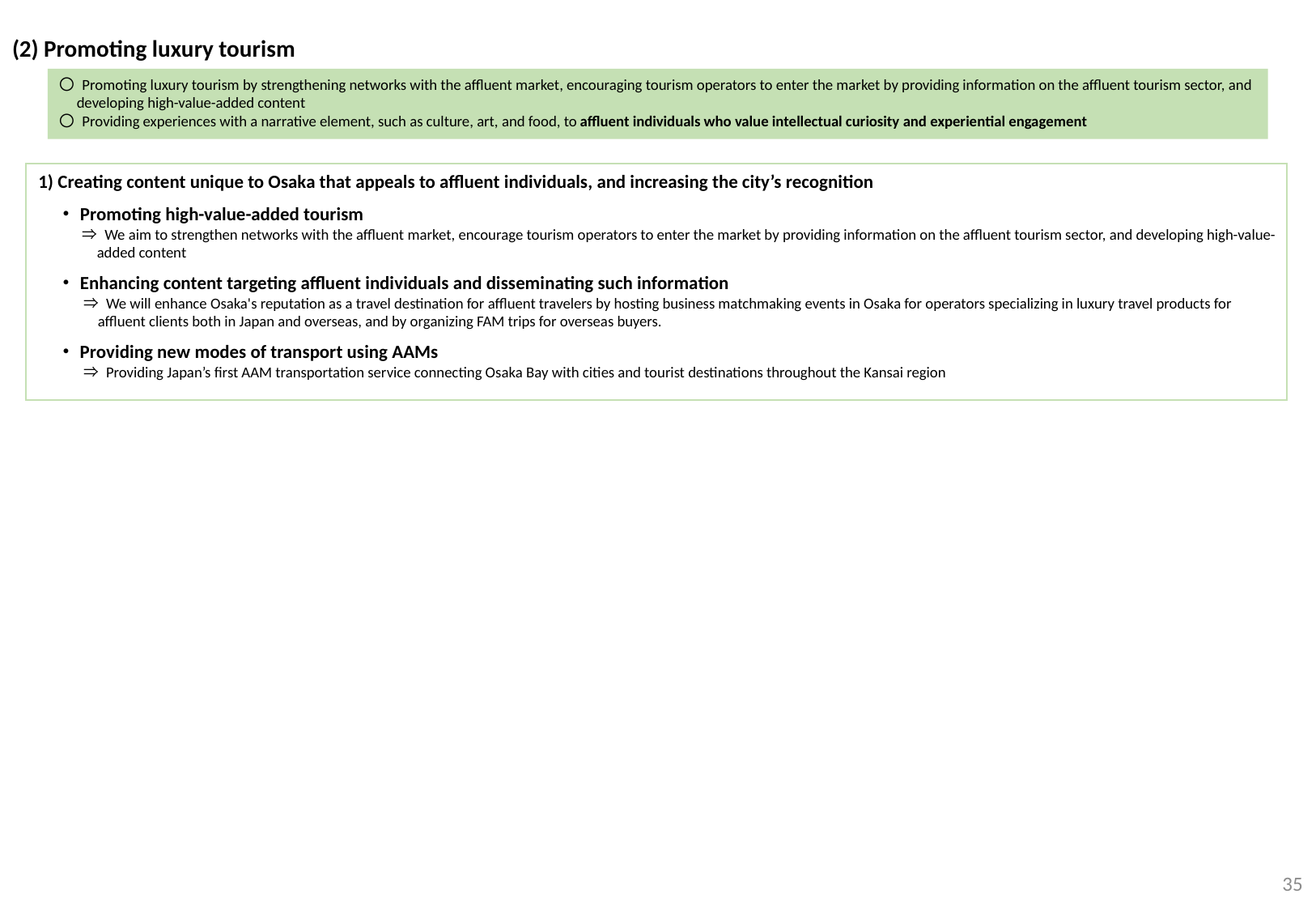

(2) Promoting luxury tourism
〇 Promoting luxury tourism by strengthening networks with the affluent market, encouraging tourism operators to enter the market by providing information on the affluent tourism sector, and developing high-value-added content
〇 Providing experiences with a narrative element, such as culture, art, and food, to affluent individuals who value intellectual curiosity and experiential engagement

1) Creating content unique to Osaka that appeals to affluent individuals, and increasing the city’s recognition
　・Promoting high-value-added tourism
　   　 ⇒ We aim to strengthen networks with the affluent market, encourage tourism operators to enter the market by providing information on the affluent tourism sector, and developing high-value-added content
　・Enhancing content targeting affluent individuals and disseminating such information
　　　⇒ We will enhance Osaka's reputation as a travel destination for affluent travelers by hosting business matchmaking events in Osaka for operators specializing in luxury travel products for affluent clients both in Japan and overseas, and by organizing FAM trips for overseas buyers.
　・Providing new modes of transport using AAMs
　　　⇒ Providing Japan’s first AAM transportation service connecting Osaka Bay with cities and tourist destinations throughout the Kansai region

35